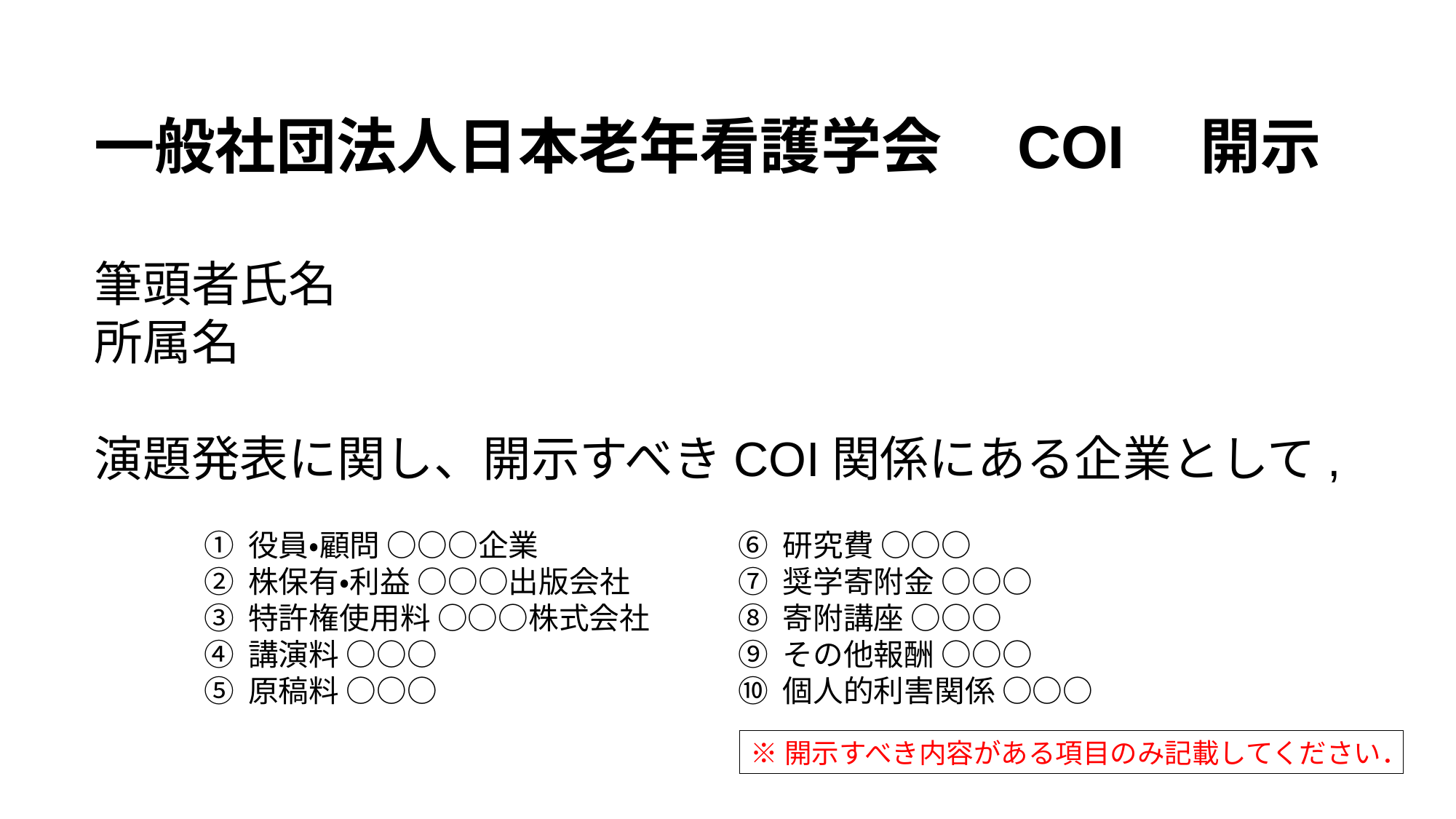

一般社団法人日本老年看護学会　COI　開示

筆頭者氏名
所属名

演題発表に関し、開示すべきCOI関係にある企業として,
① 役員・顧問 ○○○企業
② 株保有・利益 ○○○出版会社
③ 特許権使用料 ○○○株式会社
④ 講演料 ○○○
⑤ 原稿料 ○○○

⑥ 研究費 ○○○
⑦ 奨学寄附金 ○○○
⑧ 寄附講座 ○○○
⑨ その他報酬 ○○○
⑩ 個人的利害関係 ○○○

※開示すべき内容がある項目のみ記載してください．